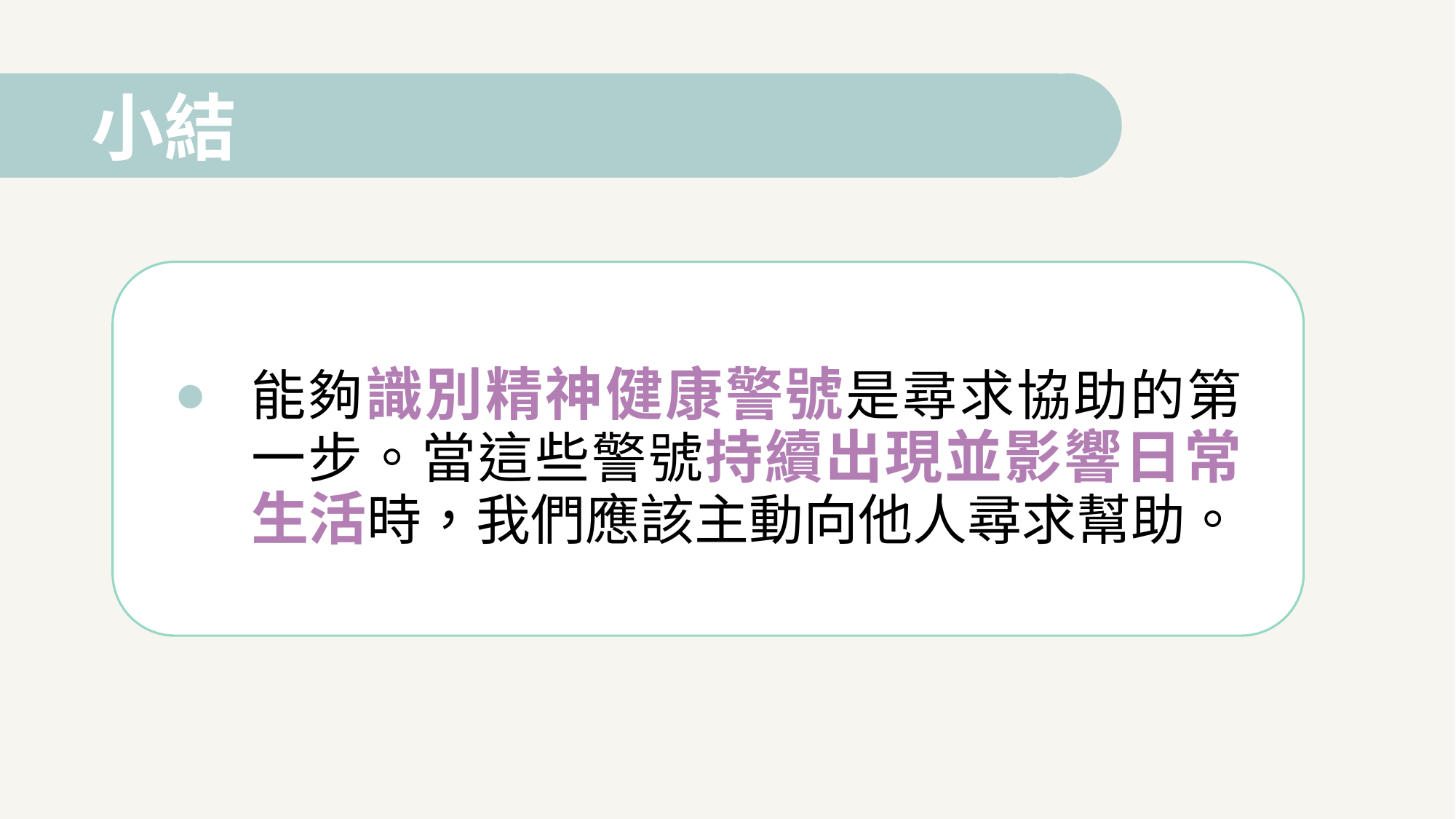

小結

能夠識別精神健康警號是尋求協助的第一步。當這些警號持續出現並影響日常生活時，我們應該主動向他人尋求幫助。